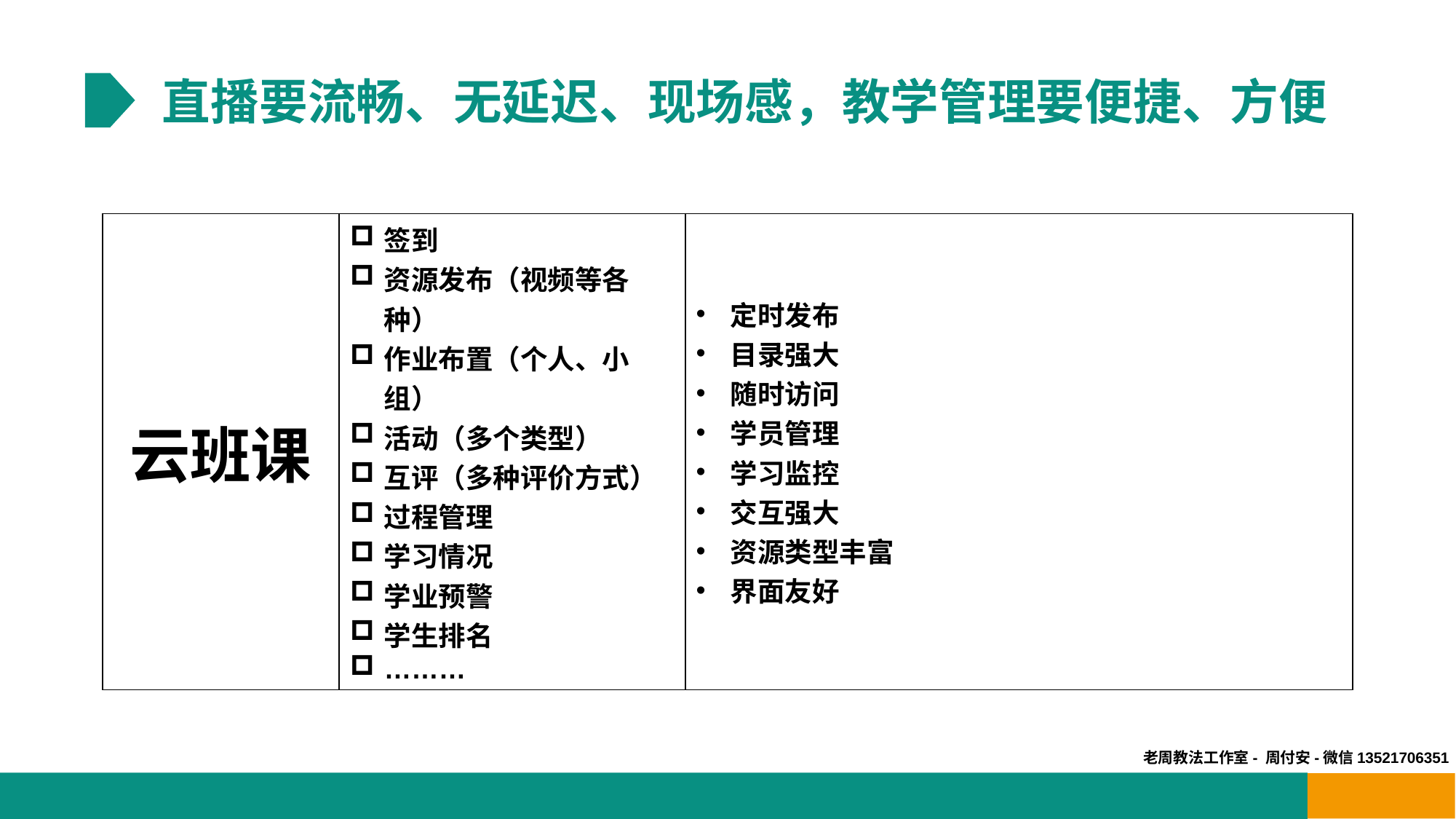

直播要流畅、无延迟、现场感，教学管理要便捷、方便
| 云班课 | 签到 资源发布（视频等各种） 作业布置（个人、小组） 活动（多个类型） 互评（多种评价方式） 过程管理 学习情况 学业预警 学生排名 ……… | 定时发布 目录强大 随时访问 学员管理 学习监控 交互强大 资源类型丰富 界面友好 |
| --- | --- | --- |